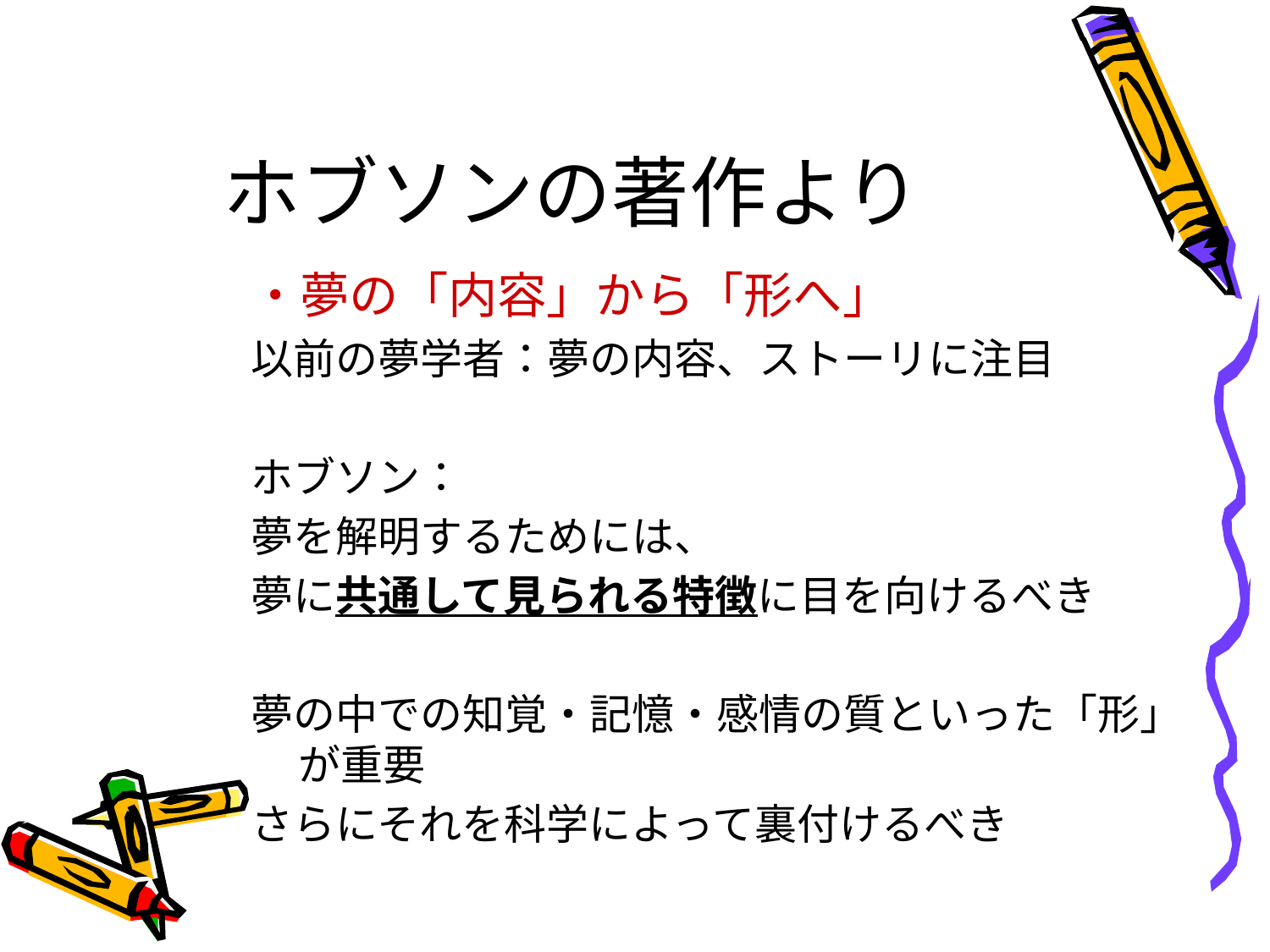

# ホブソンの著作より
・夢の「内容」から「形へ」
以前の夢学者：夢の内容、ストーリに注目

ホブソン：
夢を解明するためには、
夢に共通して見られる特徴に目を向けるべき

夢の中での知覚・記憶・感情の質といった「形」が重要
さらにそれを科学によって裏付けるべき